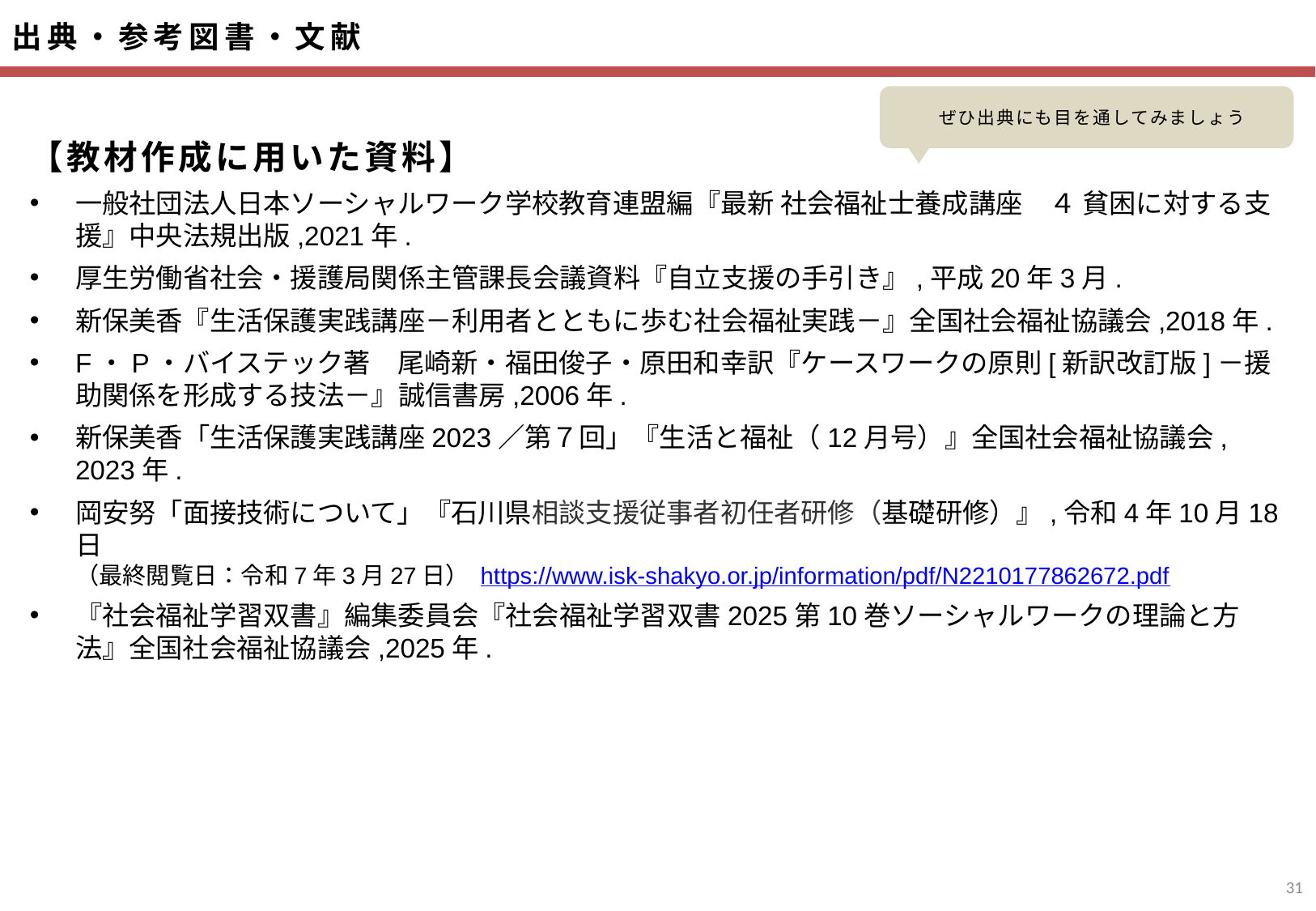

【教材作成に用いた資料】
一般社団法人日本ソーシャルワーク学校教育連盟編『最新 社会福祉士養成講座　４ 貧困に対する支援』中央法規出版,2021年.
厚生労働省社会・援護局関係主管課長会議資料『自立支援の手引き』,平成20年3月.
新保美香『生活保護実践講座－利用者とともに歩む社会福祉実践－』全国社会福祉協議会,2018年.
F・P・バイステック著　尾崎新・福田俊子・原田和幸訳『ケースワークの原則[新訳改訂版]－援助関係を形成する技法－』誠信書房,2006年.
新保美香「生活保護実践講座2023／第７回」『生活と福祉（12月号）』全国社会福祉協議会, 2023年.
岡安努「面接技術について」『石川県相談支援従事者初任者研修（基礎研修）』,令和4年10月18日
（最終閲覧日：令和7年3月27日） https://www.isk-shakyo.or.jp/information/pdf/N2210177862672.pdf
『社会福祉学習双書』編集委員会『社会福祉学習双書2025第10巻ソーシャルワークの理論と方法』全国社会福祉協議会,2025年.
31